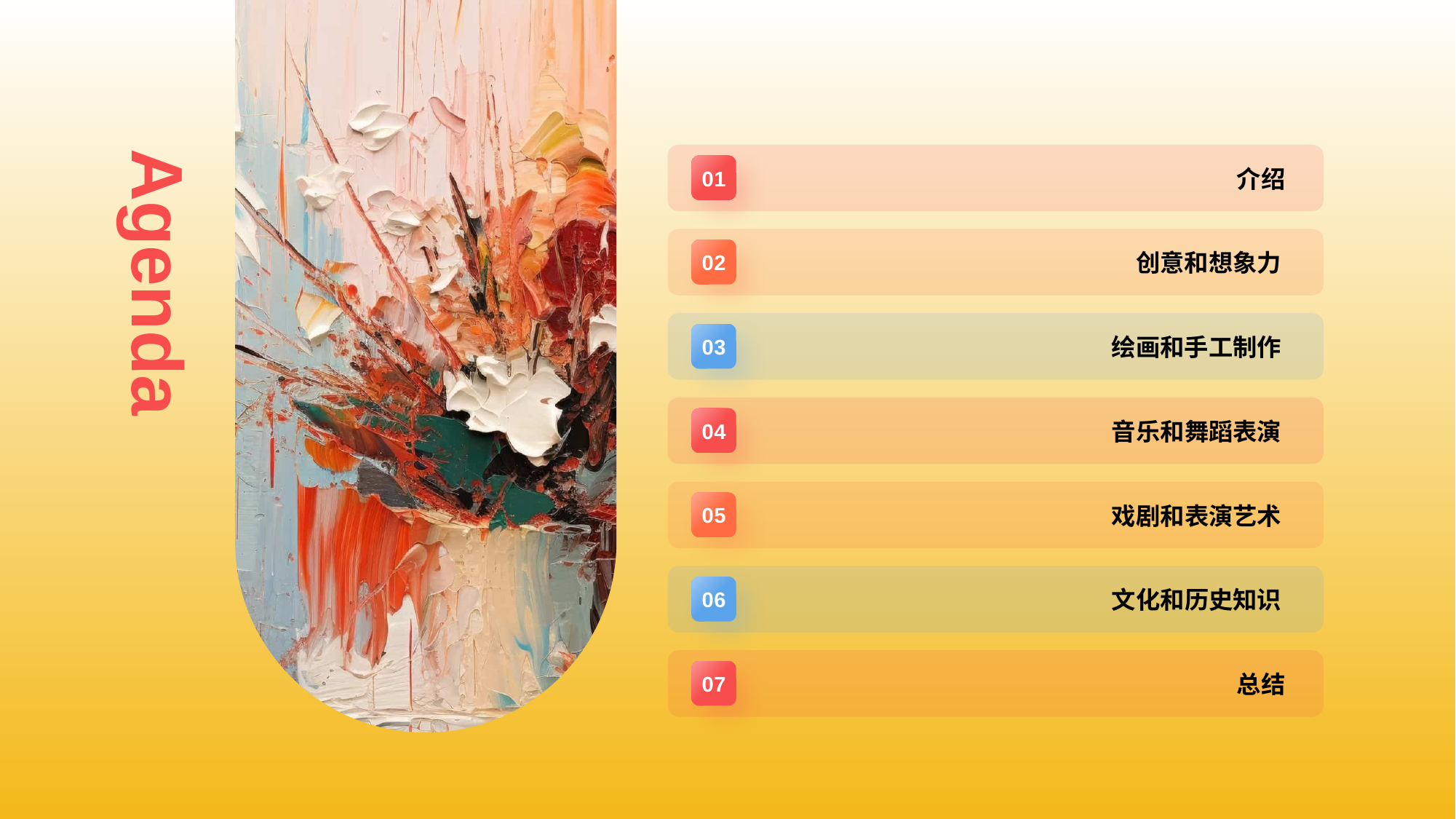

Agen da

介 绍
0 1

创意和 想象力
0 2

绘画和手 工制作
0 3

音 乐和舞蹈表演
0 4

戏剧和 表演艺术
0 5

文化和 历史知识
0 6

总 结
0 7